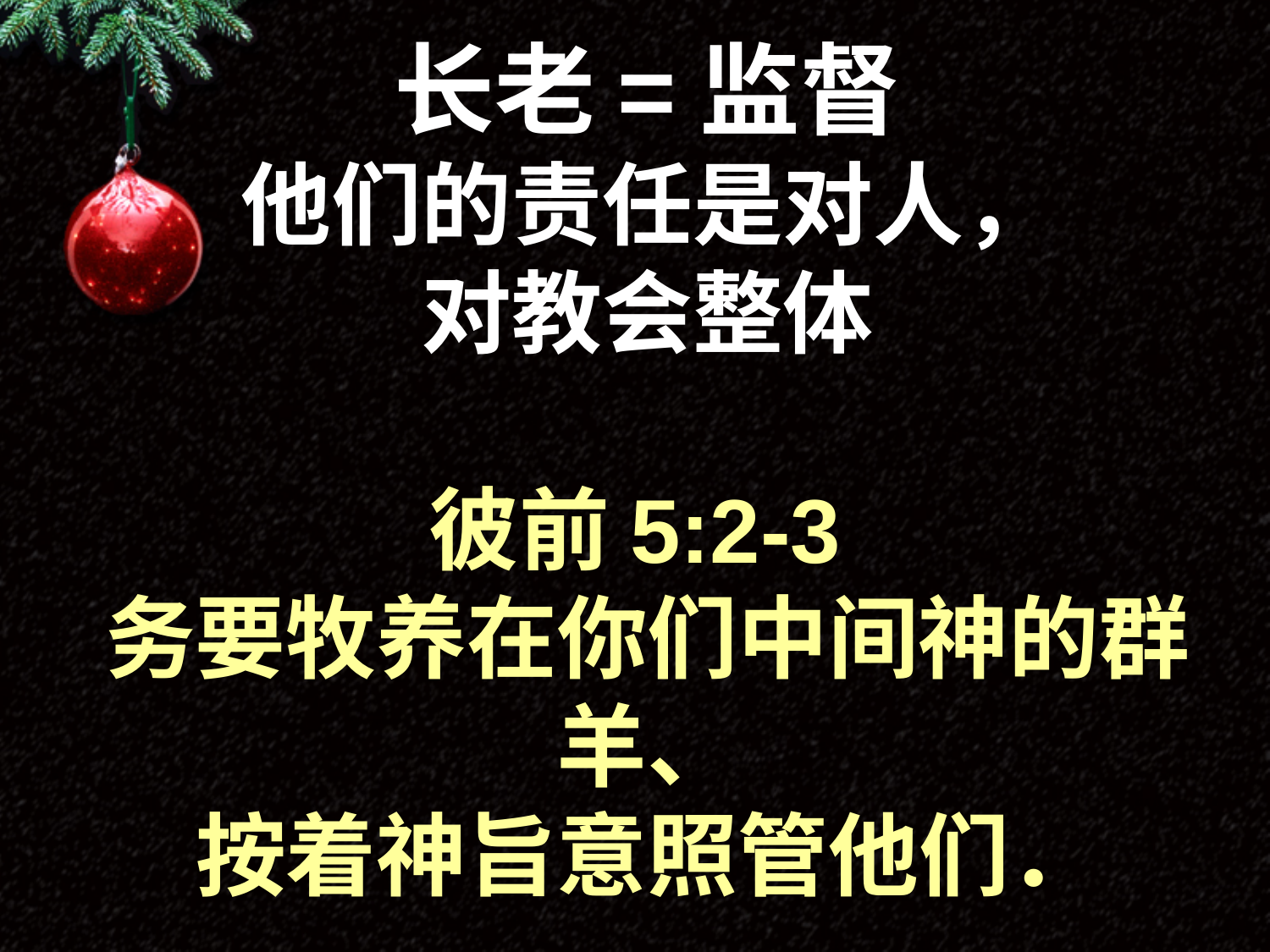

长老=监督
他们的责任是对人，
对教会整体

彼前5:2-3
务要牧养在你们中间神的群羊、
按着神旨意照管他们．